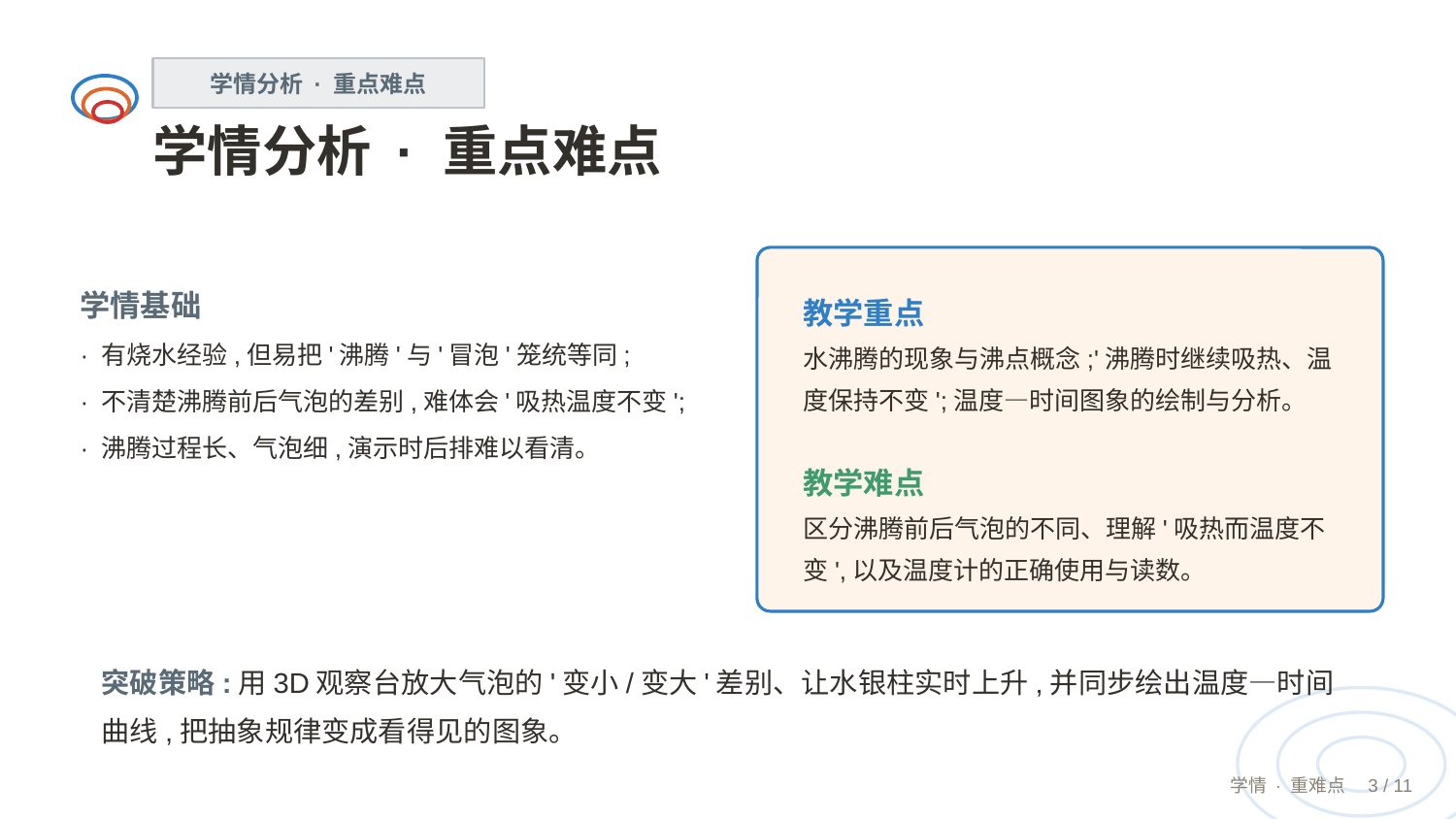

学情分析 · 重点难点

学情分析 · 重点难点

学情基础
· 有烧水经验,但易把'沸腾'与'冒泡'笼统等同;
· 不清楚沸腾前后气泡的差别,难体会'吸热温度不变';
· 沸腾过程长、气泡细,演示时后排难以看清。
教学重点
水沸腾的现象与沸点概念;'沸腾时继续吸热、温度保持不变';温度—时间图象的绘制与分析。

教学难点
区分沸腾前后气泡的不同、理解'吸热而温度不变',以及温度计的正确使用与读数。
突破策略:用3D观察台放大气泡的'变小/变大'差别、让水银柱实时上升,并同步绘出温度—时间曲线,把抽象规律变成看得见的图象。

学情 · 重难点　3 / 11